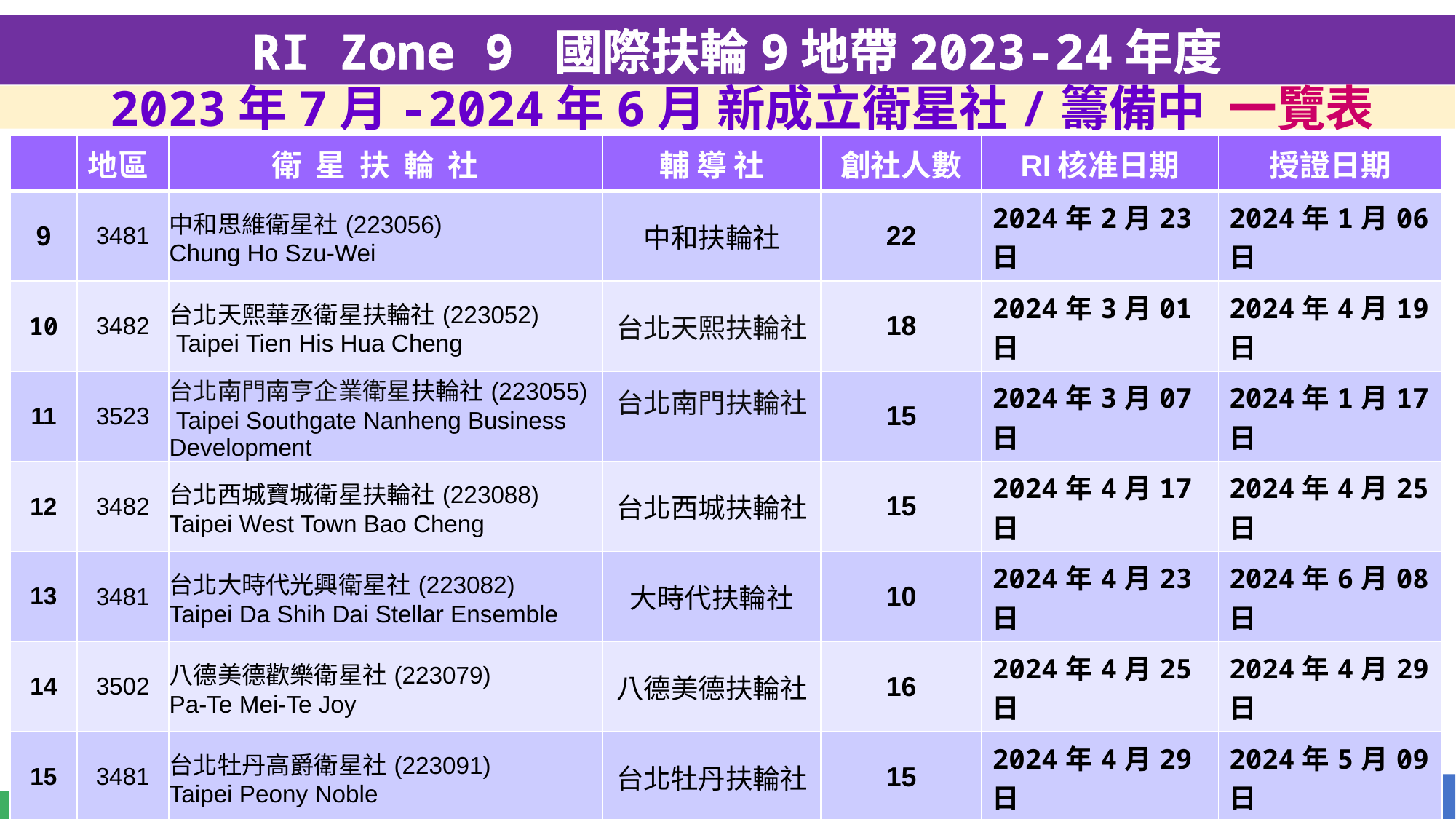

RI Zone 9 國際扶輪9地帶2023-24年度
 2023年7月-2024年6月 新成立衛星社/籌備中  一覽表
|  | 地區 | 衛 星 扶 輪 社 | 輔 導 社 | 創社人數 | RI核准日期 | 授證日期 |
| --- | --- | --- | --- | --- | --- | --- |
| 9 | 3481 | 中和思維衛星社(223056) Chung Ho Szu-Wei | 中和扶輪社 | 22 | 2024年2月23日 | 2024年1月06日 |
| 10 | 3482 | 台北天熙華丞衛星扶輪社(223052) Taipei Tien His Hua Cheng | 台北天熙扶輪社 | 18 | 2024年3月01日 | 2024年4月19日 |
| 11 | 3523 | 台北南門南亨企業衛星扶輪社(223055) Taipei Southgate Nanheng Business Development | 台北南門扶輪社 | 15 | 2024年3月07日 | 2024年1月17日 |
| 12 | 3482 | 台北西城寶城衛星扶輪社(223088) Taipei West Town Bao Cheng | 台北西城扶輪社 | 15 | 2024年4月17日 | 2024年4月25日 |
| 13 | 3481 | 台北大時代光興衛星社(223082) Taipei Da Shih Dai Stellar Ensemble | 大時代扶輪社 | 10 | 2024年4月23日 | 2024年6月08日 |
| 14 | 3502 | 八德美德歡樂衛星社(223079) Pa-Te Mei-Te Joy | 八德美德扶輪社 | 16 | 2024年4月25日 | 2024年4月29日 |
| 15 | 3481 | 台北牡丹高爵衛星社(223091) Taipei Peony Noble | 台北牡丹扶輪社 | 15 | 2024年4月29日 | 2024年5月09日 |
| 16 | 3502 | 桃園智德國樂衛星社(223079) Taoyuan Chihte Chinese Orchestra | 桃園智德扶輪社 | 16 | 2024年5月06日 | 2024年5月14日 |